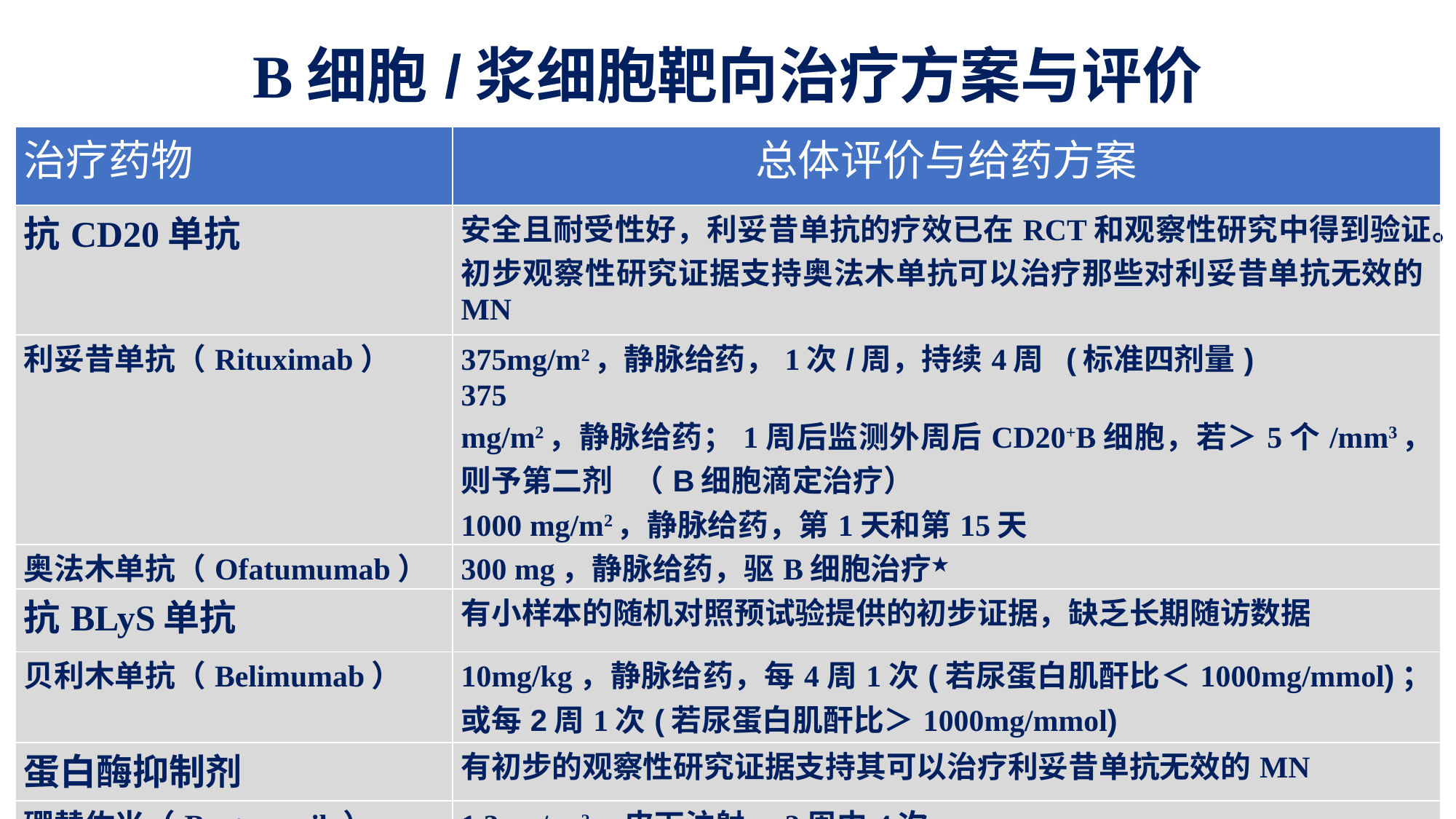

# B细胞/浆细胞靶向治疗方案与评价
| 治疗药物 | 总体评价与给药方案 |
| --- | --- |
| 抗CD20单抗 | 安全且耐受性好，利妥昔单抗的疗效已在RCT和观察性研究中得到验证。初步观察性研究证据支持奥法木单抗可以治疗那些对利妥昔单抗无效的MN |
| 利妥昔单抗（Rituximab） | 375mg/m2，静脉给药，1次/周，持续4周 (标准四剂量) 375 mg/m2，静脉给药；1周后监测外周后CD20+B细胞，若＞5个/mm3，则予第二剂 （B细胞滴定治疗） 1000 mg/m2，静脉给药，第1天和第15天 |
| 奥法木单抗（Ofatumumab） | 300 mg，静脉给药，驱B细胞治疗★ |
| 抗BLyS单抗 | 有小样本的随机对照预试验提供的初步证据，缺乏长期随访数据 |
| 贝利木单抗（Belimumab） | 10mg/kg，静脉给药，每4周1次(若尿蛋白肌酐比＜1000mg/mmol)；或每2周1次(若尿蛋白肌酐比＞1000mg/mmol) |
| 蛋白酶抑制剂 | 有初步的观察性研究证据支持其可以治疗利妥昔单抗无效的MN |
| 硼替佐米（Bortezomib） | 1.3mg/ m2，皮下注射，2周内4次 |